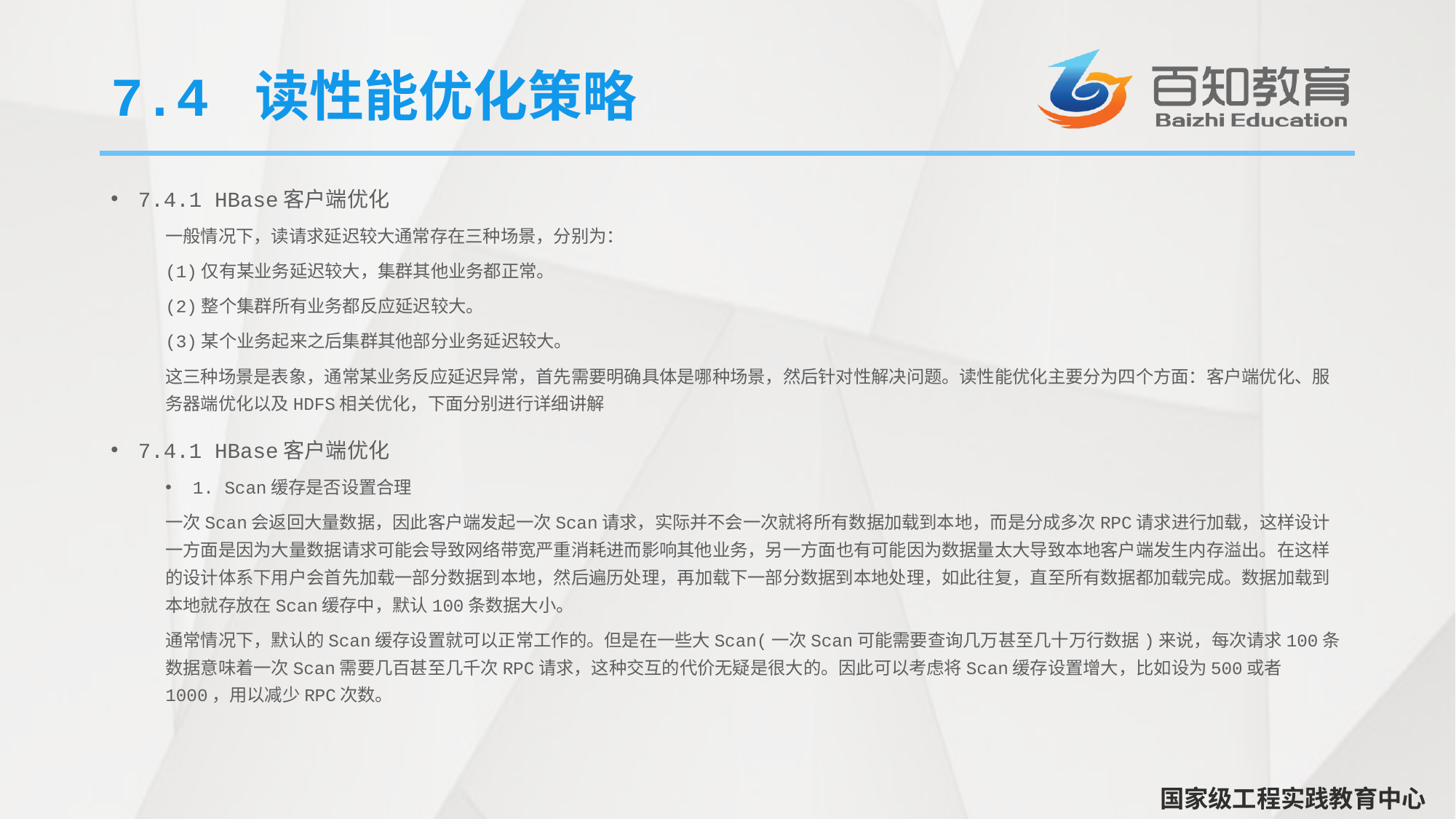

# 7.4 读性能优化策略
7.4.1 HBase客户端优化
一般情况下，读请求延迟较大通常存在三种场景，分别为：
(1)仅有某业务延迟较大，集群其他业务都正常。
(2)整个集群所有业务都反应延迟较大。
(3)某个业务起来之后集群其他部分业务延迟较大。
这三种场景是表象，通常某业务反应延迟异常，首先需要明确具体是哪种场景，然后针对性解决问题。读性能优化主要分为四个方面：客户端优化、服务器端优化以及HDFS相关优化，下面分别进行详细讲解
7.4.1 HBase客户端优化
1. Scan缓存是否设置合理
一次Scan会返回大量数据，因此客户端发起一次Scan请求，实际并不会一次就将所有数据加载到本地，而是分成多次RPC请求进行加载，这样设计一方面是因为大量数据请求可能会导致网络带宽严重消耗进而影响其他业务，另一方面也有可能因为数据量太大导致本地客户端发生内存溢出。在这样的设计体系下用户会首先加载一部分数据到本地，然后遍历处理，再加载下一部分数据到本地处理，如此往复，直至所有数据都加载完成。数据加载到本地就存放在Scan缓存中，默认100条数据大小。
通常情况下，默认的Scan缓存设置就可以正常工作的。但是在一些大Scan(一次Scan可能需要查询几万甚至几十万行数据)来说，每次请求100条数据意味着一次Scan需要几百甚至几千次RPC请求，这种交互的代价无疑是很大的。因此可以考虑将Scan缓存设置增大，比如设为500或者1000，用以减少RPC次数。